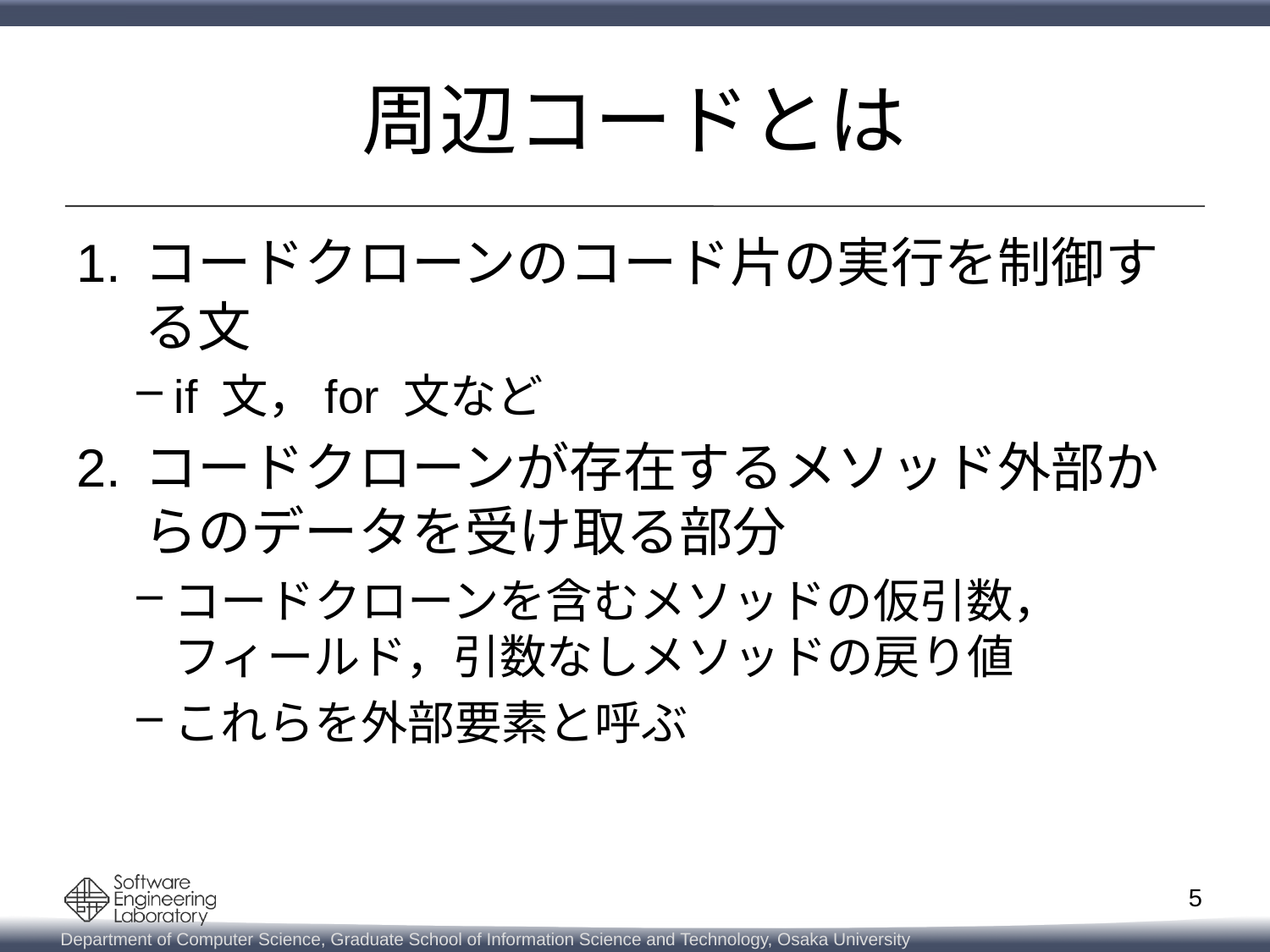

# 周辺コードとは
コードクローンのコード片の実行を制御する文
if 文，for 文など
コードクローンが存在するメソッド外部からのデータを受け取る部分
コードクローンを含むメソッドの仮引数，フィールド，引数なしメソッドの戻り値
これらを外部要素と呼ぶ
5